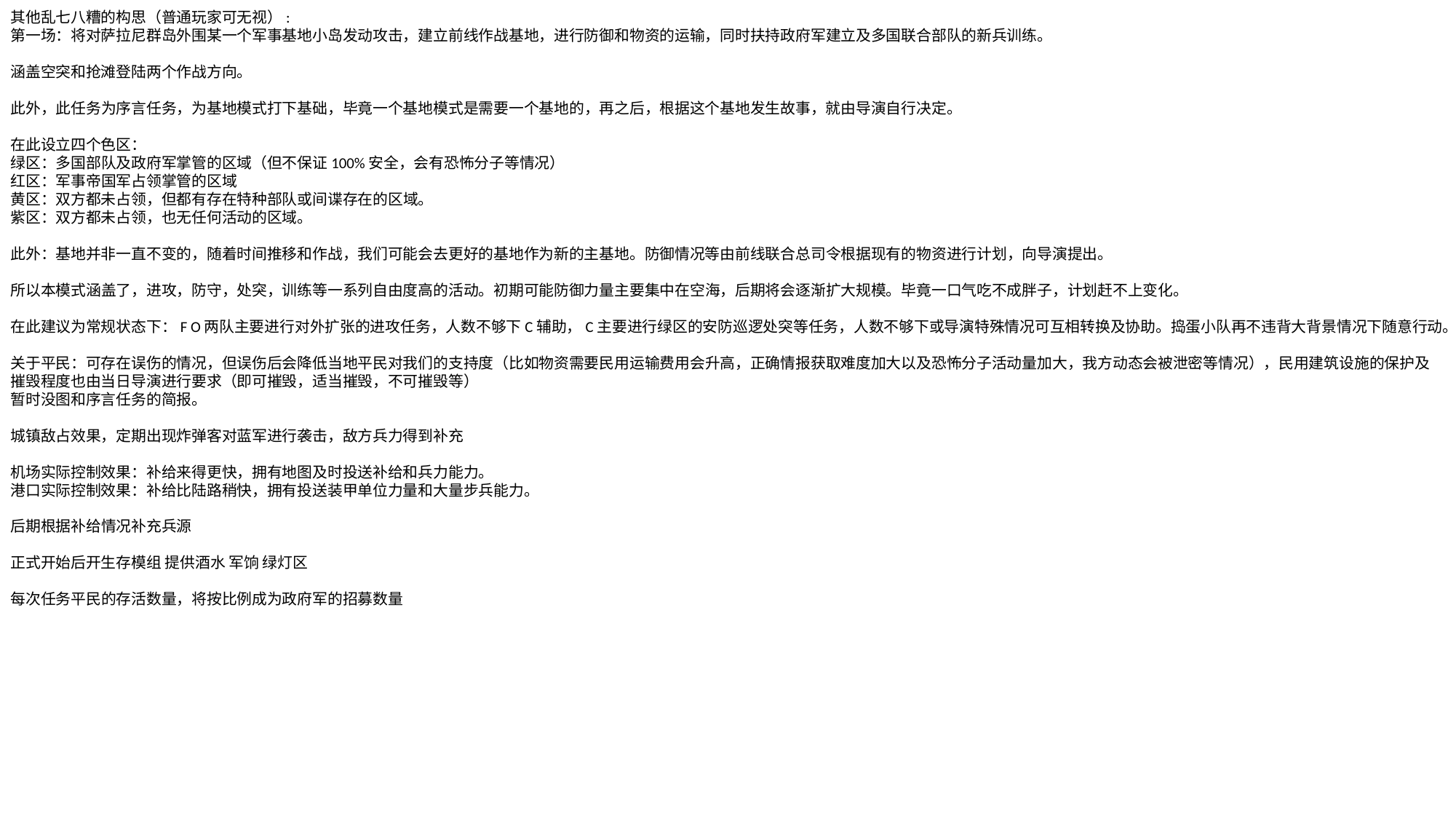

其他乱七八糟的构思（普通玩家可无视）:
第一场：将对萨拉尼群岛外围某一个军事基地小岛发动攻击，建立前线作战基地，进行防御和物资的运输，同时扶持政府军建立及多国联合部队的新兵训练。

涵盖空突和抢滩登陆两个作战方向。

此外，此任务为序言任务，为基地模式打下基础，毕竟一个基地模式是需要一个基地的，再之后，根据这个基地发生故事，就由导演自行决定。

在此设立四个色区：
绿区：多国部队及政府军掌管的区域（但不保证100%安全，会有恐怖分子等情况）
红区：军事帝国军占领掌管的区域
黄区：双方都未占领，但都有存在特种部队或间谍存在的区域。
紫区：双方都未占领，也无任何活动的区域。

此外：基地并非一直不变的，随着时间推移和作战，我们可能会去更好的基地作为新的主基地。防御情况等由前线联合总司令根据现有的物资进行计划，向导演提出。

所以本模式涵盖了，进攻，防守，处突，训练等一系列自由度高的活动。初期可能防御力量主要集中在空海，后期将会逐渐扩大规模。毕竟一口气吃不成胖子，计划赶不上变化。

在此建议为常规状态下：F O两队主要进行对外扩张的进攻任务，人数不够下C辅助，C主要进行绿区的安防巡逻处突等任务，人数不够下或导演特殊情况可互相转换及协助。捣蛋小队再不违背大背景情况下随意行动。

关于平民：可存在误伤的情况，但误伤后会降低当地平民对我们的支持度（比如物资需要民用运输费用会升高，正确情报获取难度加大以及恐怖分子活动量加大，我方动态会被泄密等情况），民用建筑设施的保护及摧毁程度也由当日导演进行要求（即可摧毁，适当摧毁，不可摧毁等）
暂时没图和序言任务的简报。

城镇敌占效果，定期出现炸弹客对蓝军进行袭击，敌方兵力得到补充

机场实际控制效果：补给来得更快，拥有地图及时投送补给和兵力能力。
港口实际控制效果：补给比陆路稍快，拥有投送装甲单位力量和大量步兵能力。

后期根据补给情况补充兵源

正式开始后开生存模组 提供酒水 军饷 绿灯区

每次任务平民的存活数量，将按比例成为政府军的招募数量